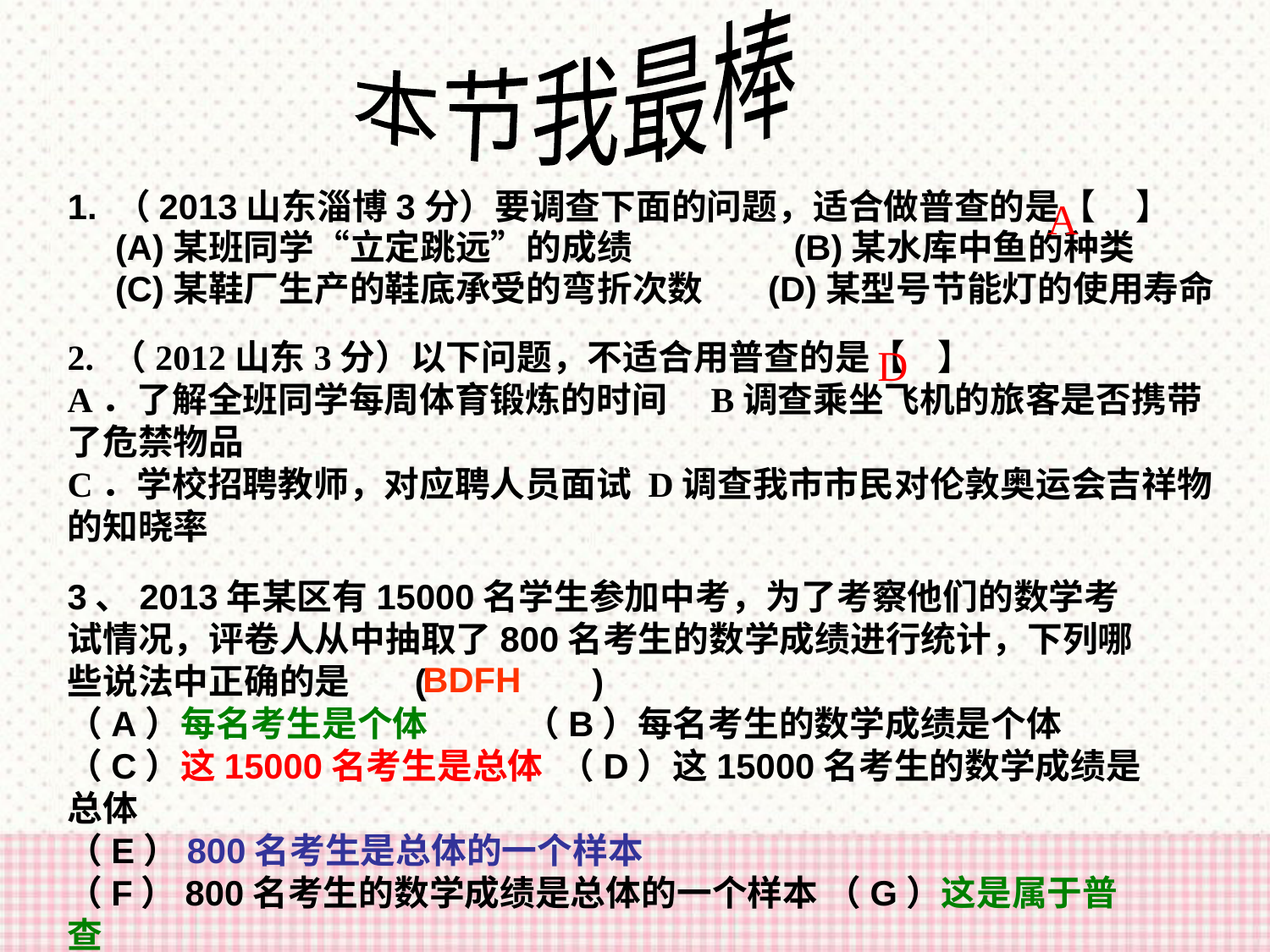

本节我最棒
1. （2013山东淄博3分）要调查下面的问题，适合做普查的是【     】
	(A)某班同学“立定跳远”的成绩                   (B)某水库中鱼的种类
	(C)某鞋厂生产的鞋底承受的弯折次数       (D)某型号节能灯的使用寿命
A
2. （2012山东3分）以下问题，不适合用普查的是【    】
A．了解全班同学每周体育锻炼的时间　B调查乘坐飞机的旅客是否携带了危禁物品
C．学校招聘教师，对应聘人员面试 D调查我市市民对伦敦奥运会吉祥物的知晓率
D
3、2013年某区有15000名学生参加中考，为了考察他们的数学考试情况，评卷人从中抽取了800名考生的数学成绩进行统计，下列哪些说法中正确的是       (                 )
（A）每名考生是个体            （B）每名考生的数学成绩是个体
（C）这15000名考生是总体  （D）这15000名考生的数学成绩是总体
（E）800名考生是总体的一个样本
（F）800名考生的数学成绩是总体的一个样本 （G）这是属于普查
（H）这是属于抽样调查                                   （I）样本容量是800名
BDFH